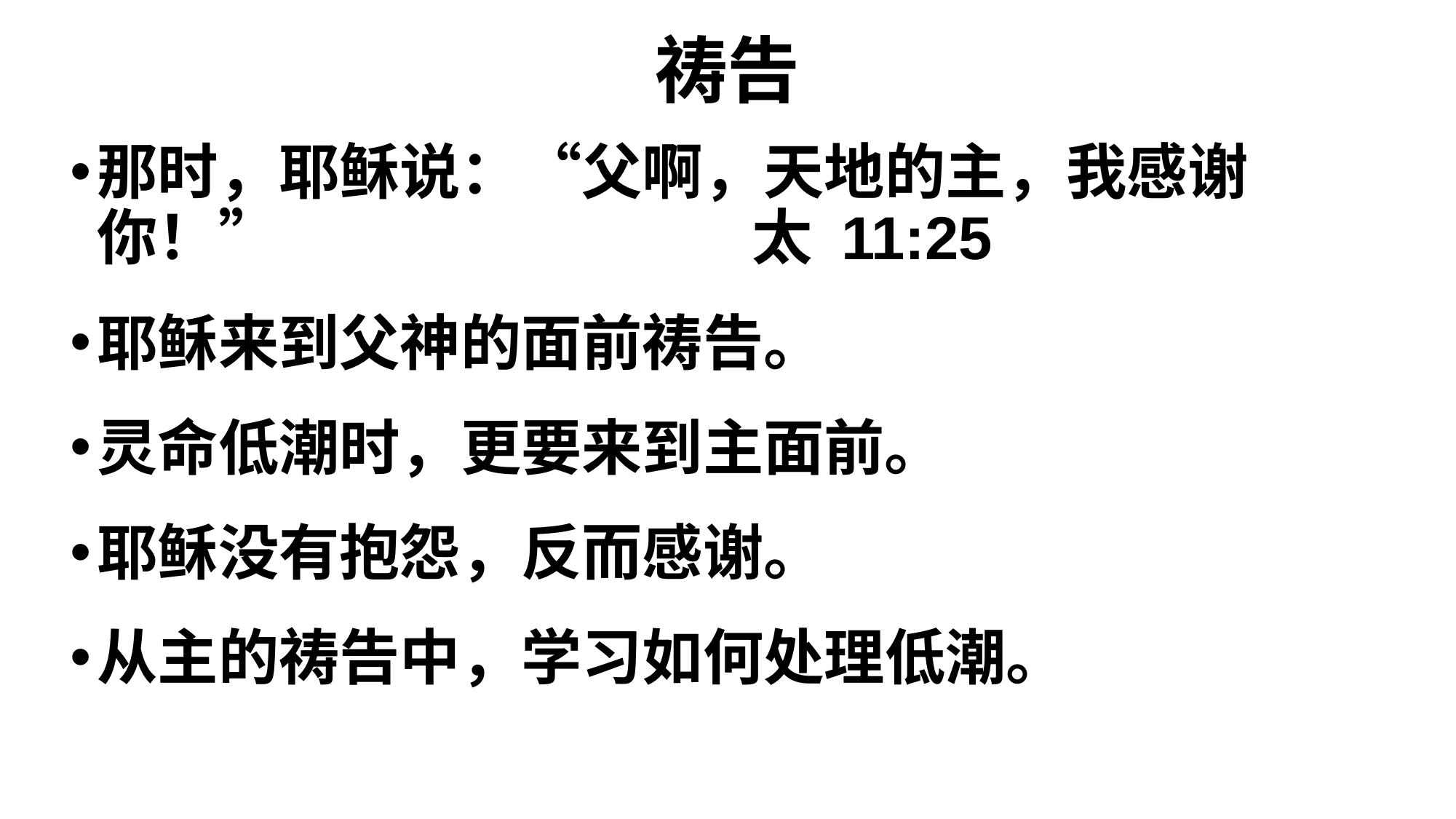

# 祷告
那时，耶稣说：“父啊，天地的主，我感谢你！”					太 11:25
耶稣来到父神的面前祷告。
灵命低潮时，更要来到主面前。
耶稣没有抱怨，反而感谢。
从主的祷告中，学习如何处理低潮。